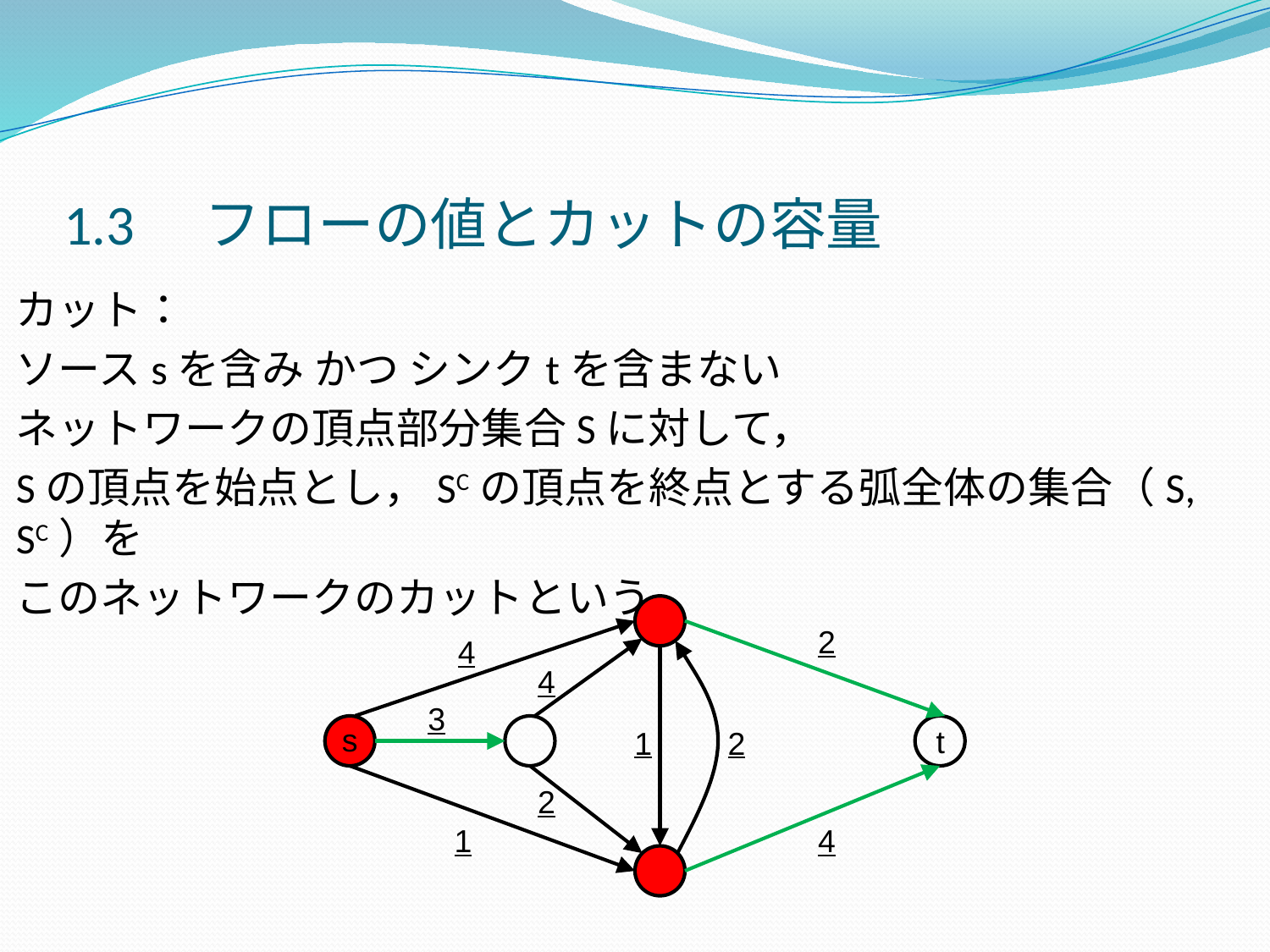

1.3　フローの値とカットの容量
カット：
ソースsを含み かつ シンクtを含まない
ネットワークの頂点部分集合Sに対して，
Sの頂点を始点とし，SCの頂点を終点とする弧全体の集合（S, SC）を
このネットワークのカットという．

　　　　　　　　　　　　　　　　　　　　　　　　　　　　　　赤点集合をSとすると
　　　　　　　　　　　　　　　　　　　　　　　　　　　　      緑の弧集合が(S, SC)
#

2
4

4
3
s

t
1
2
2
1
4